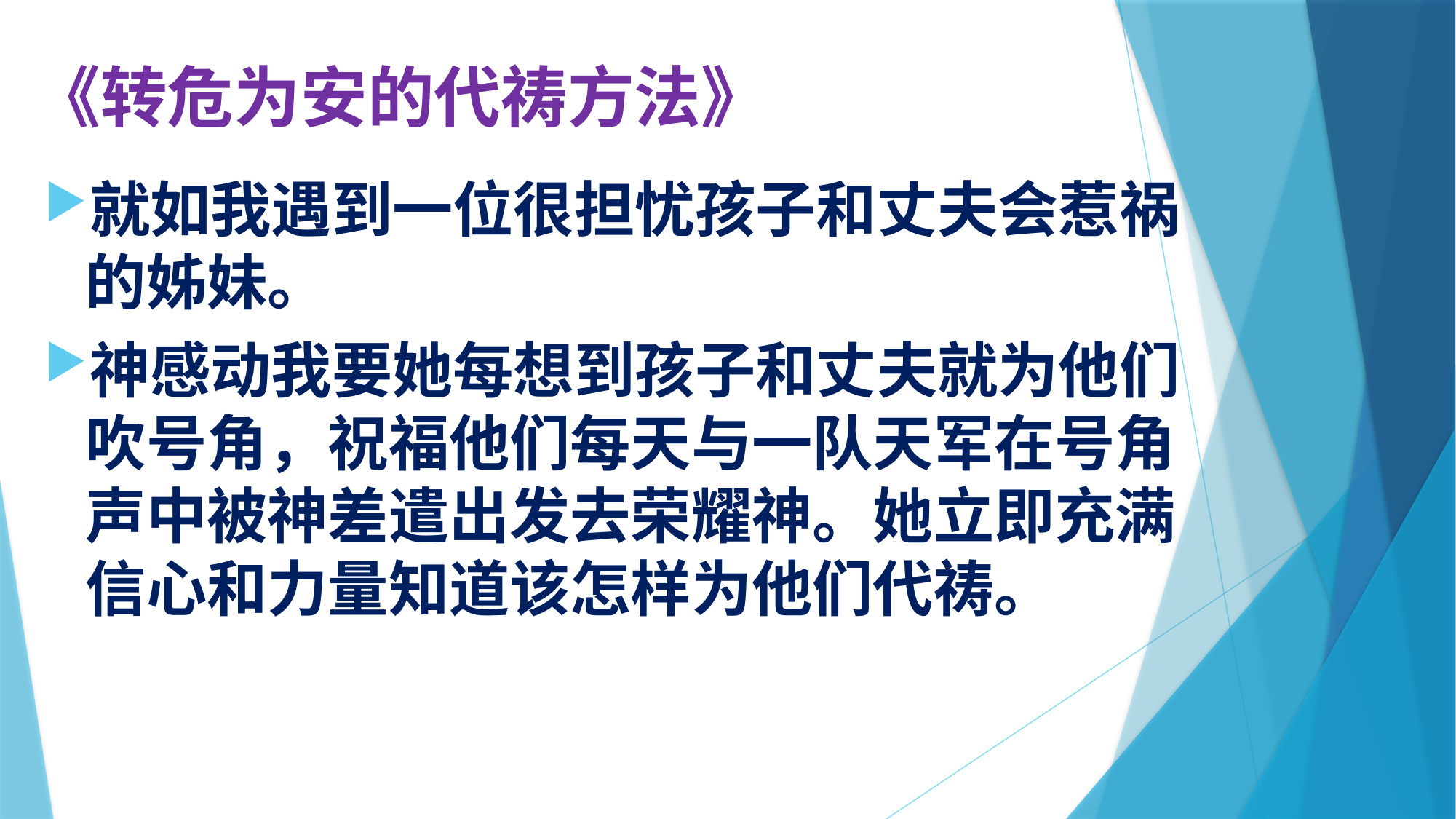

# 《转危为安的代祷方法》
就如我遇到一位很担忧孩子和丈夫会惹祸的姊妹。
神感动我要她每想到孩子和丈夫就为他们吹号角，祝福他们每天与一队天军在号角声中被神差遣出发去荣耀神。她立即充满信心和力量知道该怎样为他们代祷。